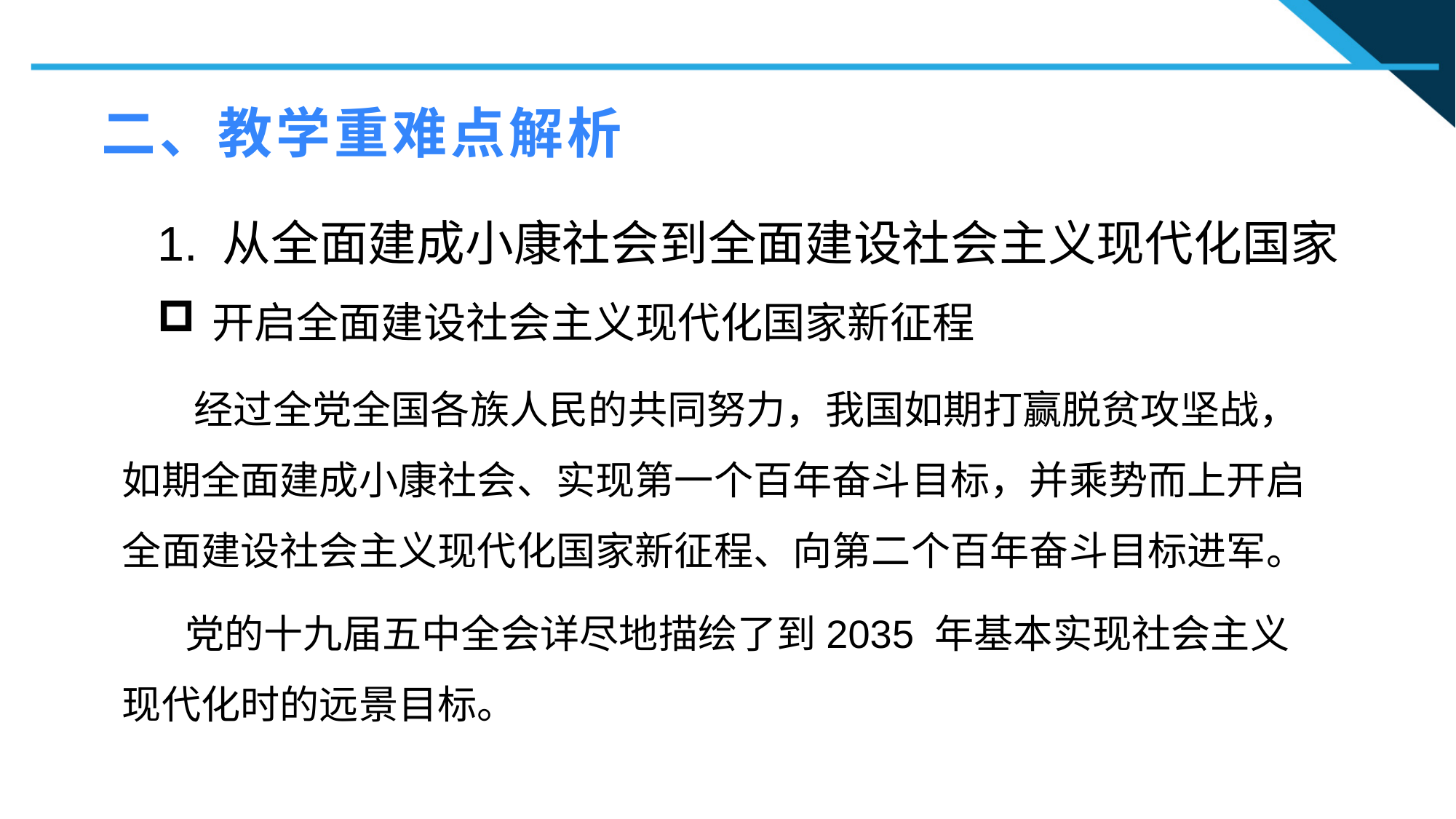

二、教学重难点解析
1. 从全面建成小康社会到全面建设社会主义现代化国家
开启全面建设社会主义现代化国家新征程

1
       经过全党全国各族人民的共同努力，我国如期打赢脱贫攻坚战，如期全面建成小康社会、实现第一个百年奋斗目标，并乘势而上开启全面建设社会主义现代化国家新征程、向第二个百年奋斗目标进军。
2
2
      党的十九届五中全会详尽地描绘了到2035 年基本实现社会主义现代化时的远景目标。
n